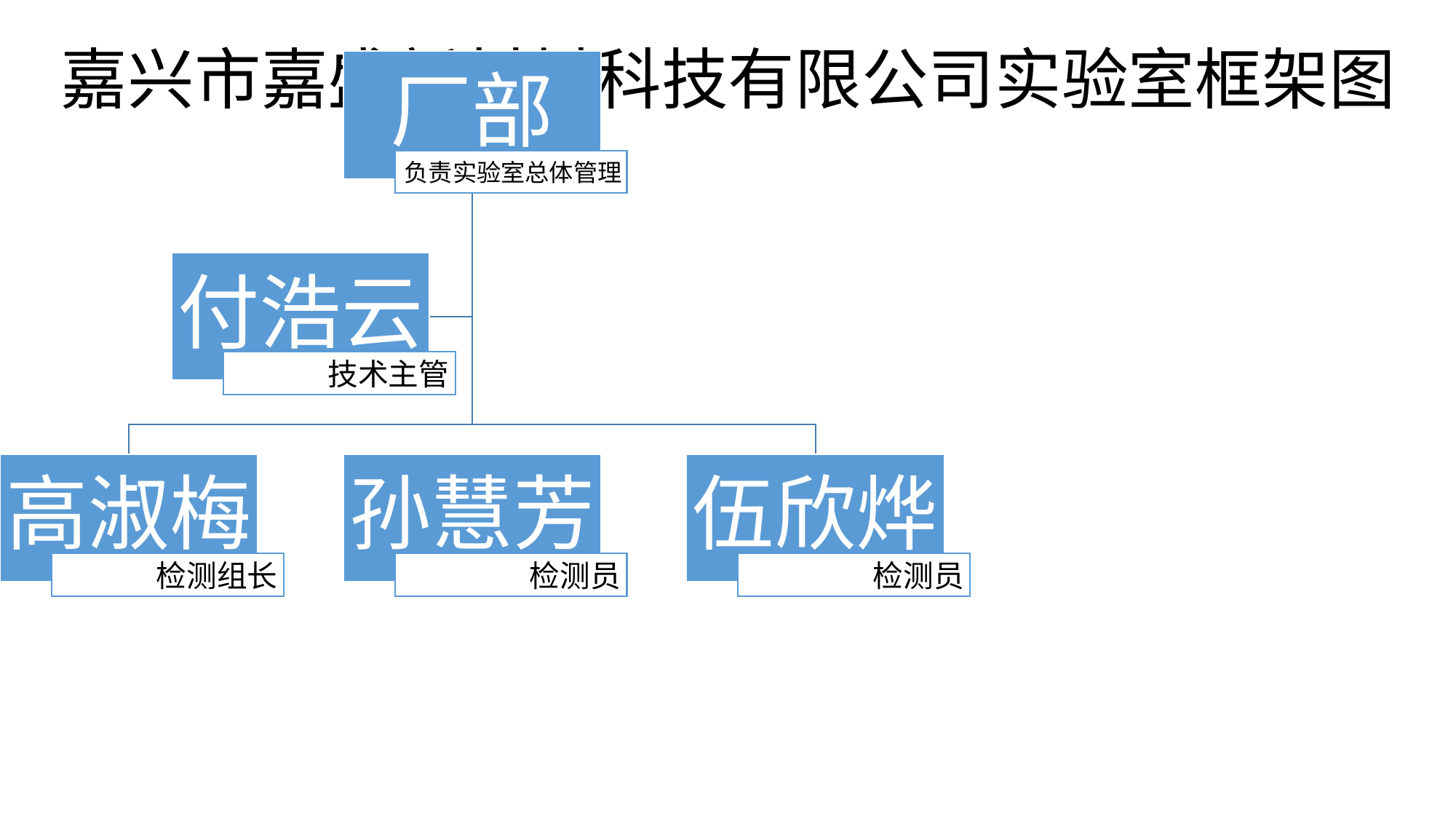

# 嘉兴市嘉盛新材料科技有限公司实验室框架图
厂部
负责实验室总体管理
高淑梅
检测组长
孙慧芳
检测员
伍欣烨
检测员
付浩云
技术主管